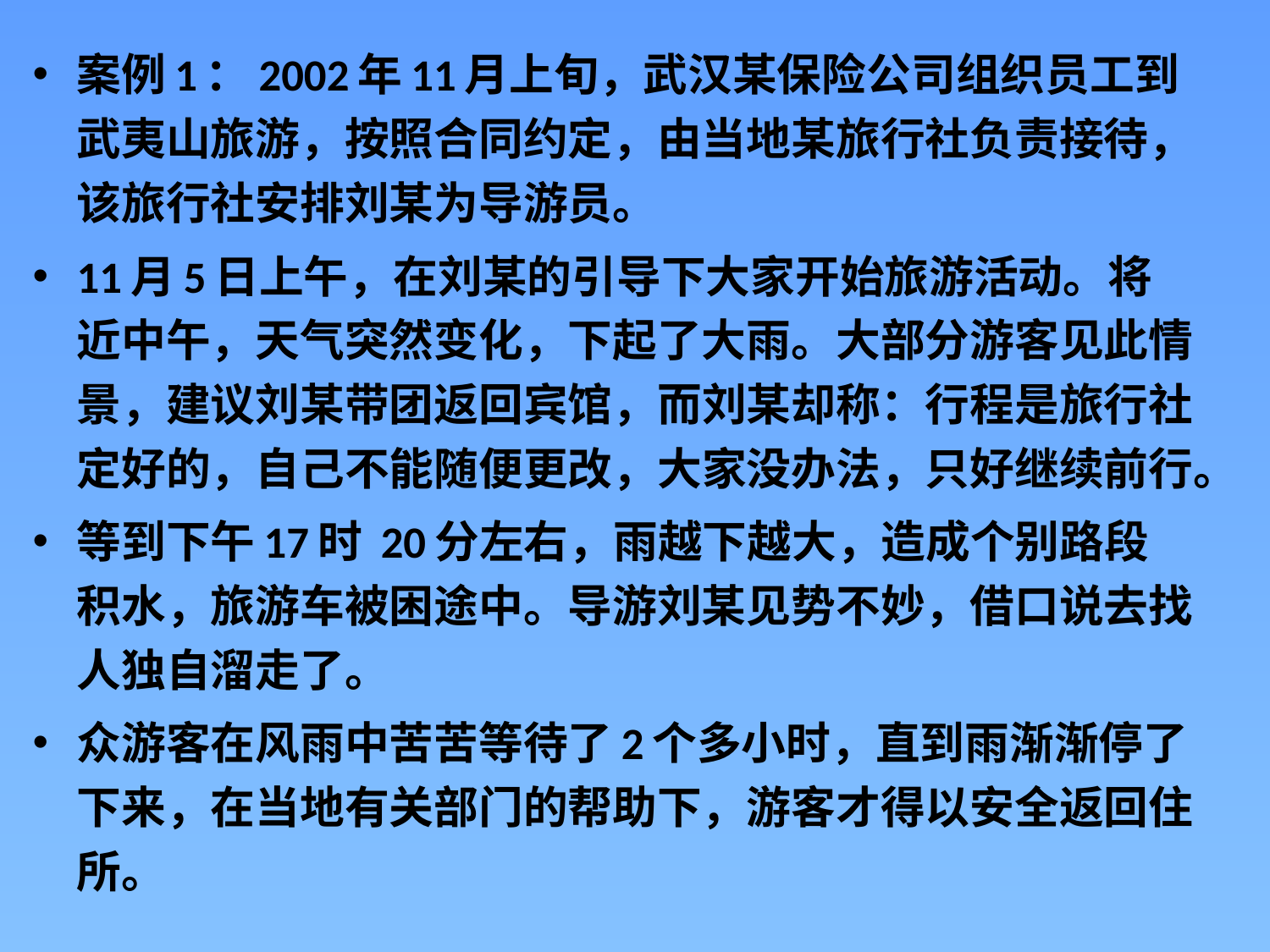

案例1：2002年11月上旬，武汉某保险公司组织员工到武夷山旅游，按照合同约定，由当地某旅行社负责接待，该旅行社安排刘某为导游员。
11月5日上午，在刘某的引导下大家开始旅游活动。将近中午，天气突然变化，下起了大雨。大部分游客见此情景，建议刘某带团返回宾馆，而刘某却称：行程是旅行社定好的，自己不能随便更改，大家没办法，只好继续前行。
等到下午17时 20分左右，雨越下越大，造成个别路段积水，旅游车被困途中。导游刘某见势不妙，借口说去找人独自溜走了。
众游客在风雨中苦苦等待了2个多小时，直到雨渐渐停了下来，在当地有关部门的帮助下，游客才得以安全返回住所。